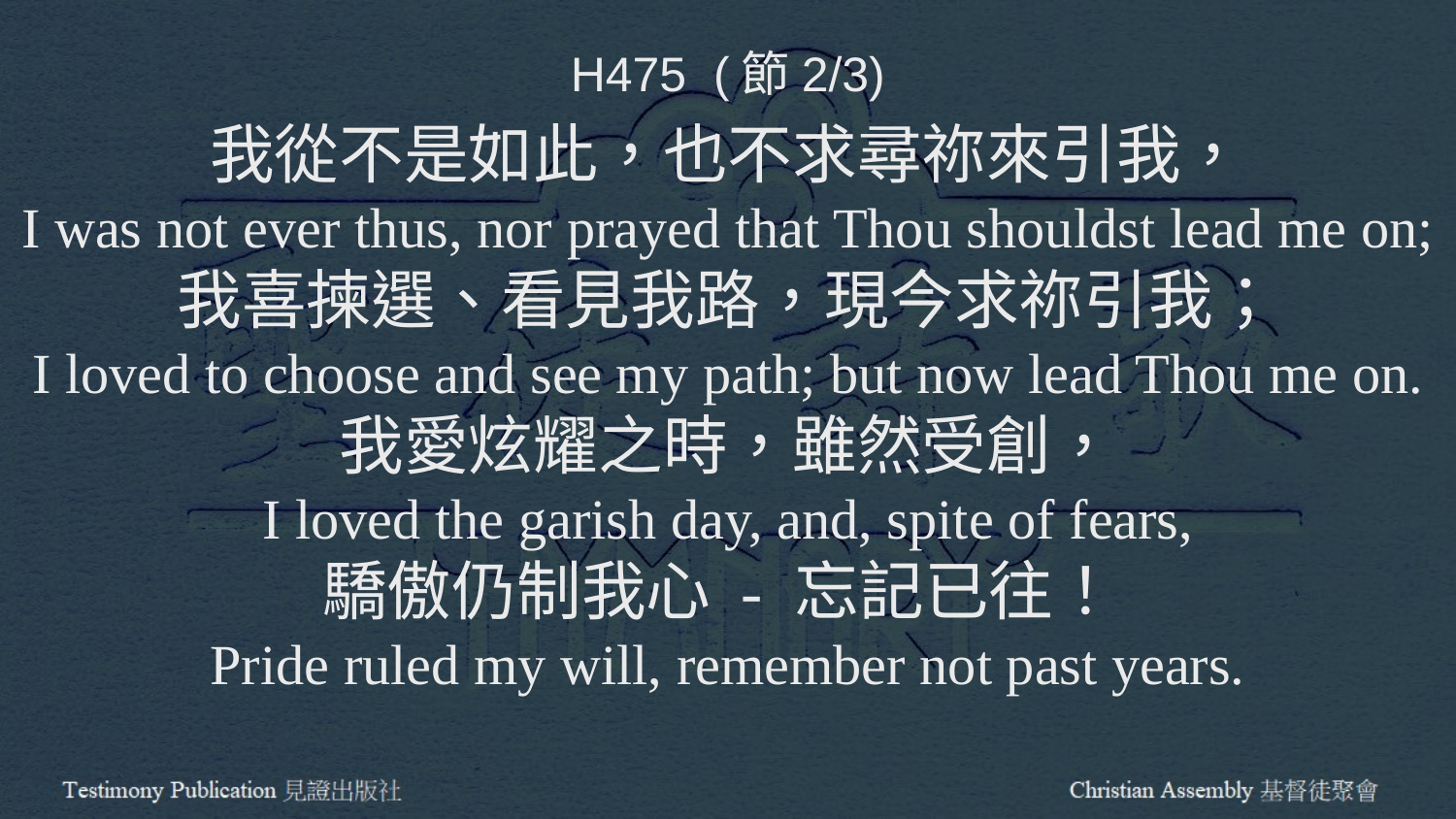

H475  (節2/3)
我從不是如此，也不求尋祢來引我，
I was not ever thus, nor prayed that Thou shouldst lead me on;
我喜揀選、看見我路，現今求祢引我；
I loved to choose and see my path; but now lead Thou me on.
我愛炫耀之時，雖然受創，
I loved the garish day, and, spite of fears,
驕傲仍制我心 - 忘記已往！
Pride ruled my will, remember not past years.